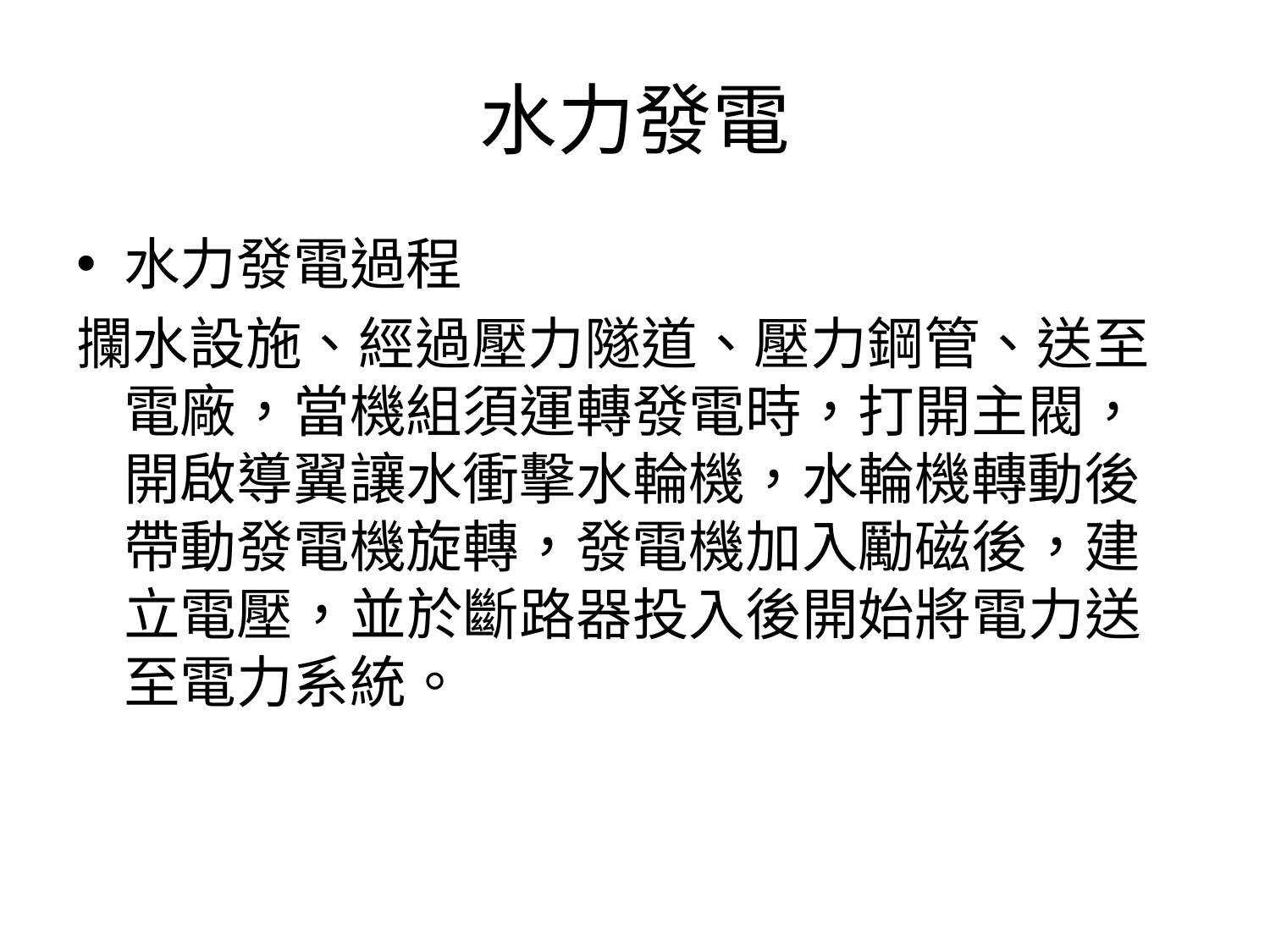

# 水力發電
水力發電過程
攔水設施、經過壓力隧道、壓力鋼管、送至電廠，當機組須運轉發電時，打開主閥，開啟導翼讓水衝擊水輪機，水輪機轉動後帶動發電機旋轉，發電機加入勵磁後，建立電壓，並於斷路器投入後開始將電力送至電力系統。